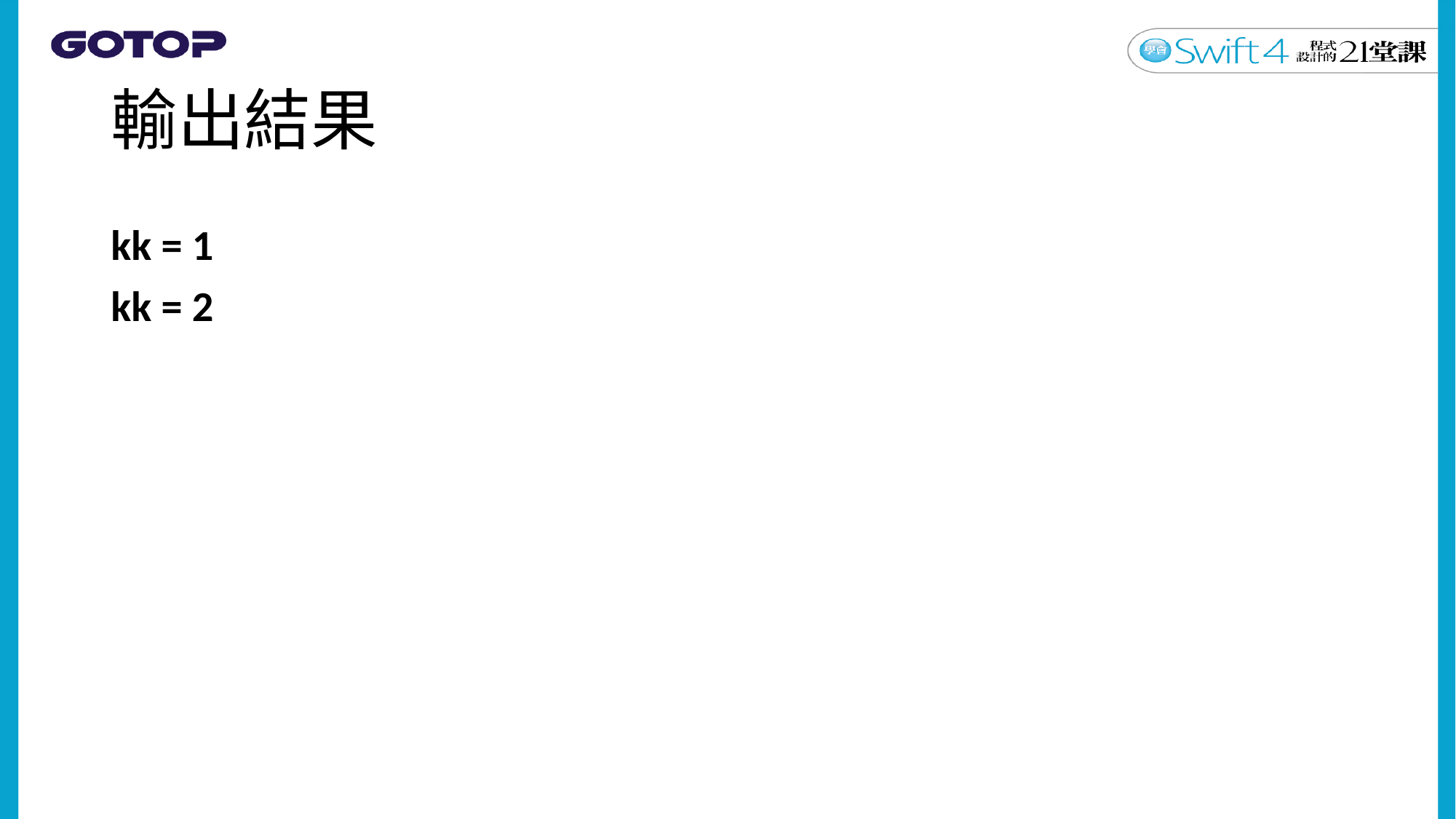

# 輸出結果
kk = 1
kk = 2